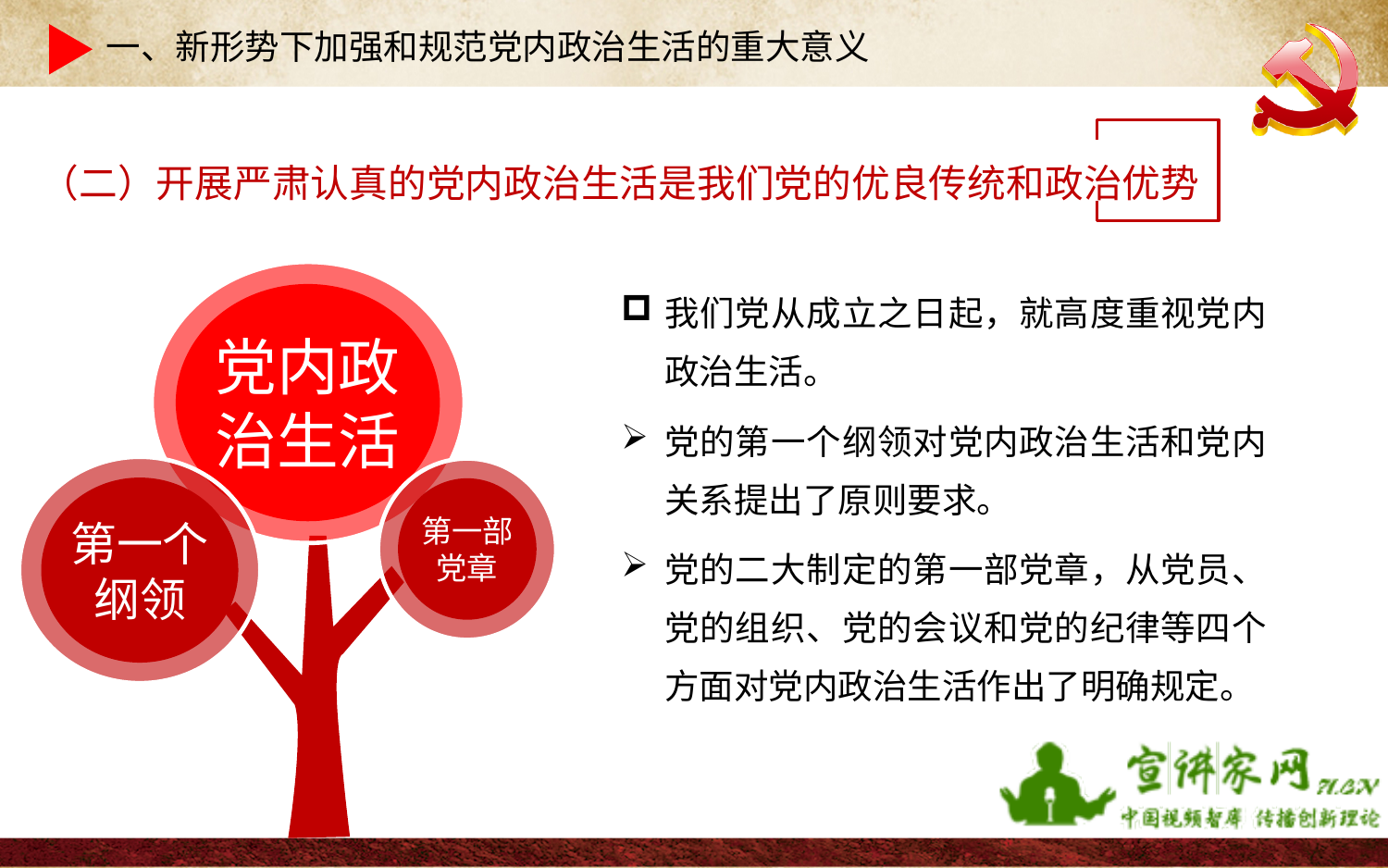

一、新形势下加强和规范党内政治生活的重大意义

（二）开展严肃认真的党内政治生活是我们党的优良传统和政治优势

党内政治生活
我们党从成立之日起，就高度重视党内政治生活。
党的第一个纲领对党内政治生活和党内关系提出了原则要求。
党的二大制定的第一部党章，从党员、党的组织、党的会议和党的纪律等四个方面对党内政治生活作出了明确规定。

第一个纲领

第一部党章